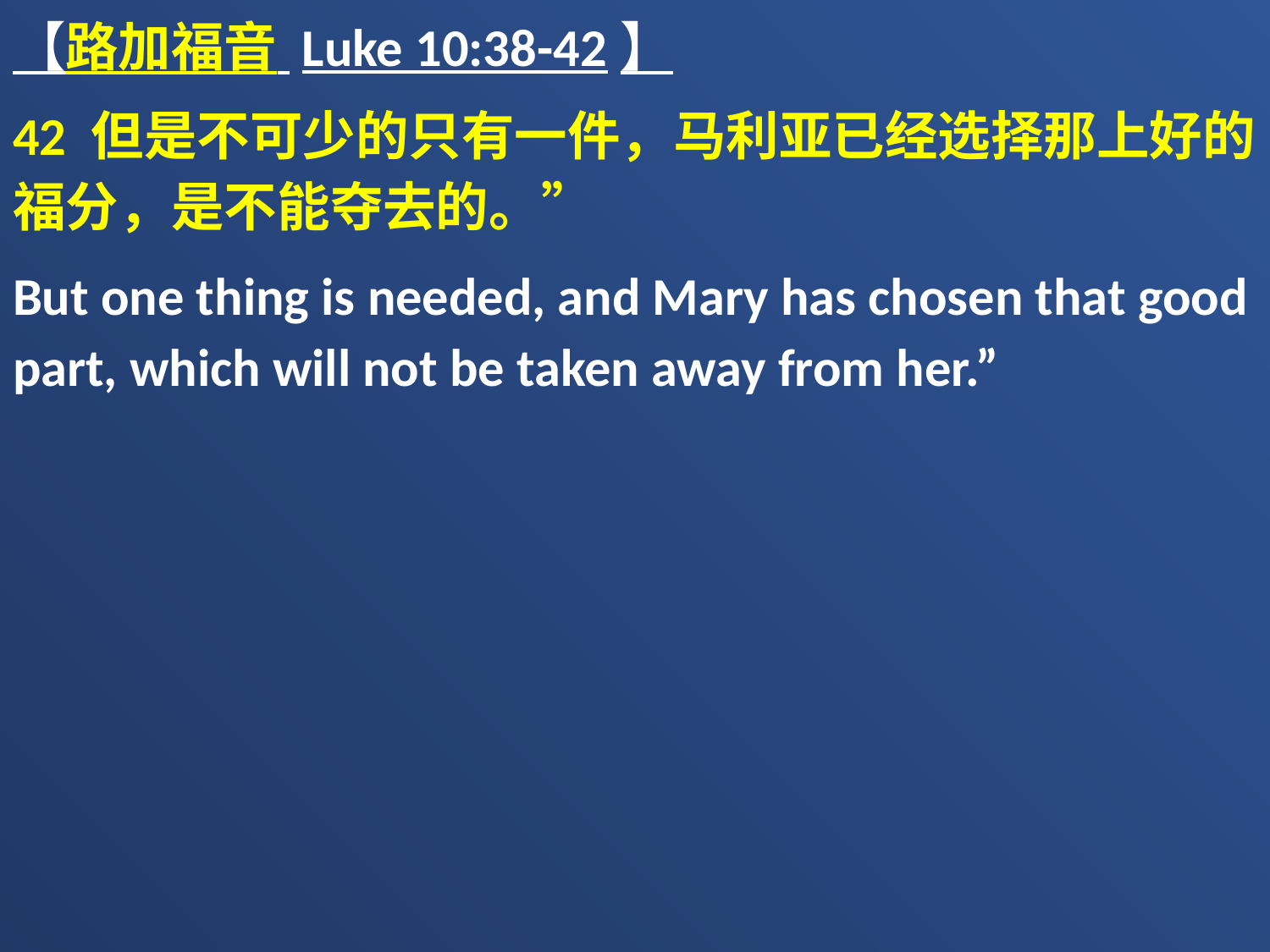

【路加福音 Luke 10:38-42】
42 但是不可少的只有一件，马利亚已经选择那上好的福分，是不能夺去的。”
But one thing is needed, and Mary has chosen that good part, which will not be taken away from her.”